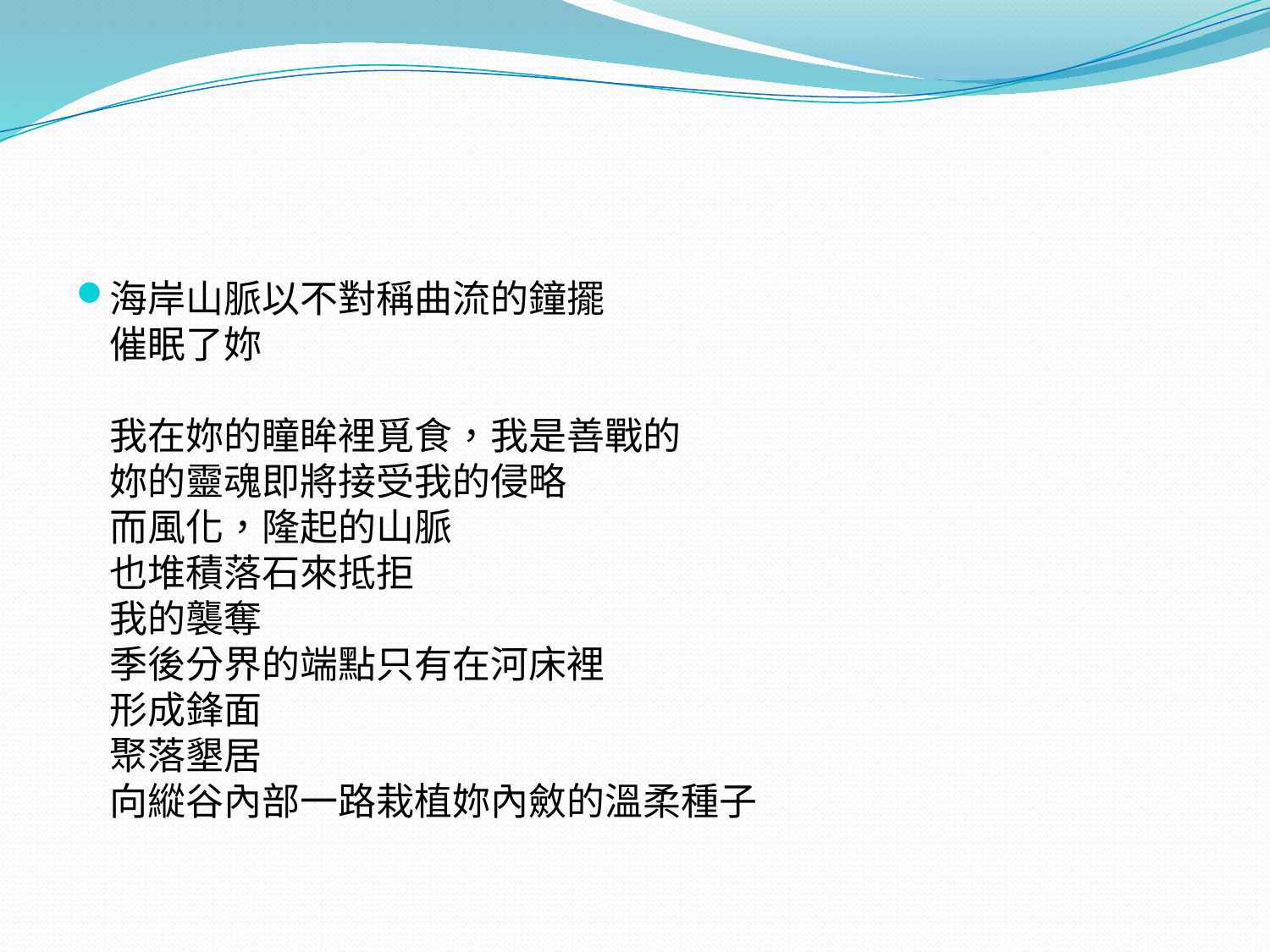

#
海岸山脈以不對稱曲流的鐘擺
催眠了妳
我在妳的瞳眸裡覓食，我是善戰的
妳的靈魂即將接受我的侵略
而風化，隆起的山脈
也堆積落石來抵拒
我的襲奪
季後分界的端點只有在河床裡
形成鋒面　
聚落墾居
向縱谷內部一路栽植妳內斂的溫柔種子